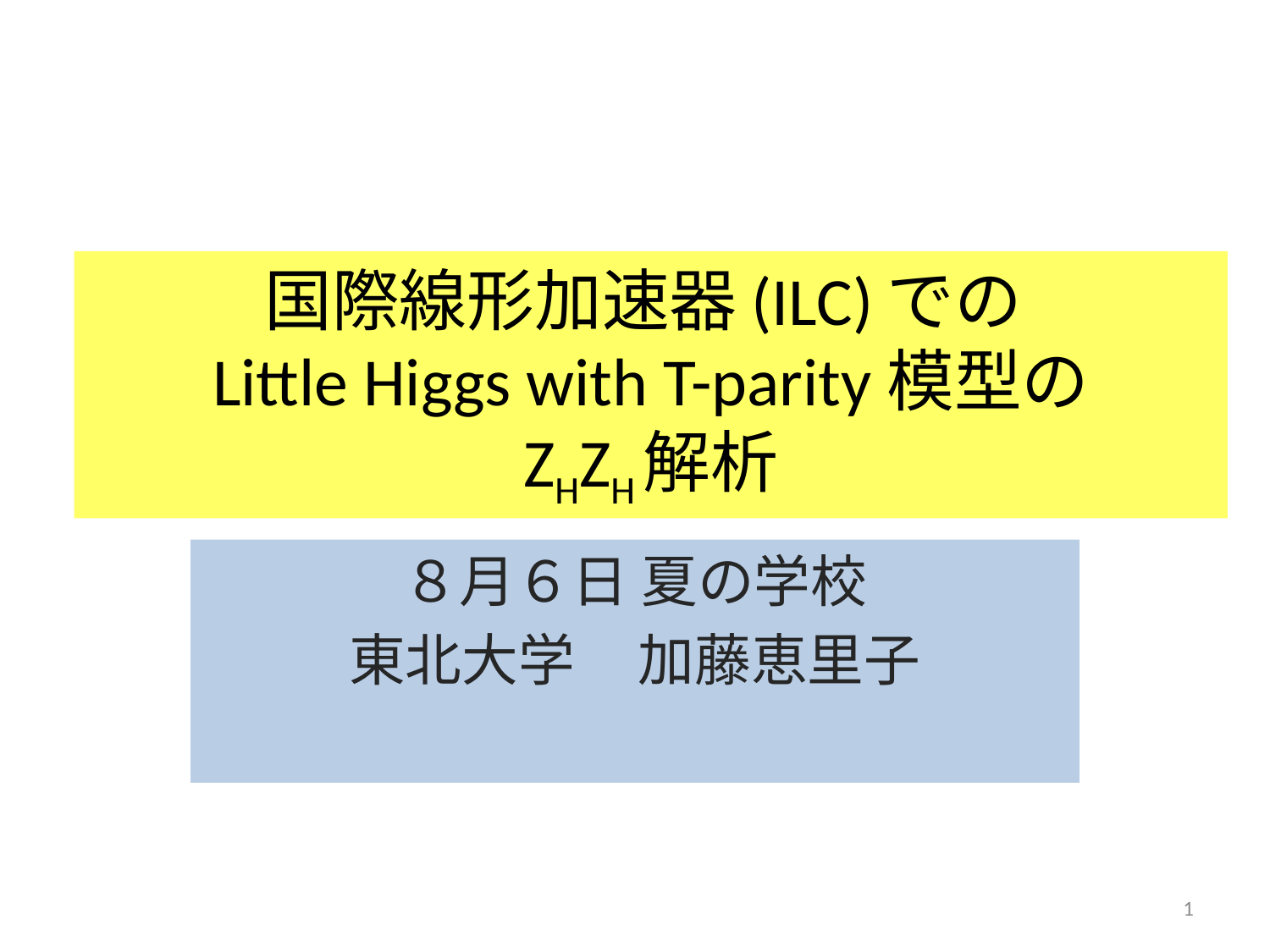

# 国際線形加速器(ILC)での Little Higgs with T-parity模型の ZHZH解析
８月６日 夏の学校
東北大学     加藤恵里子
1